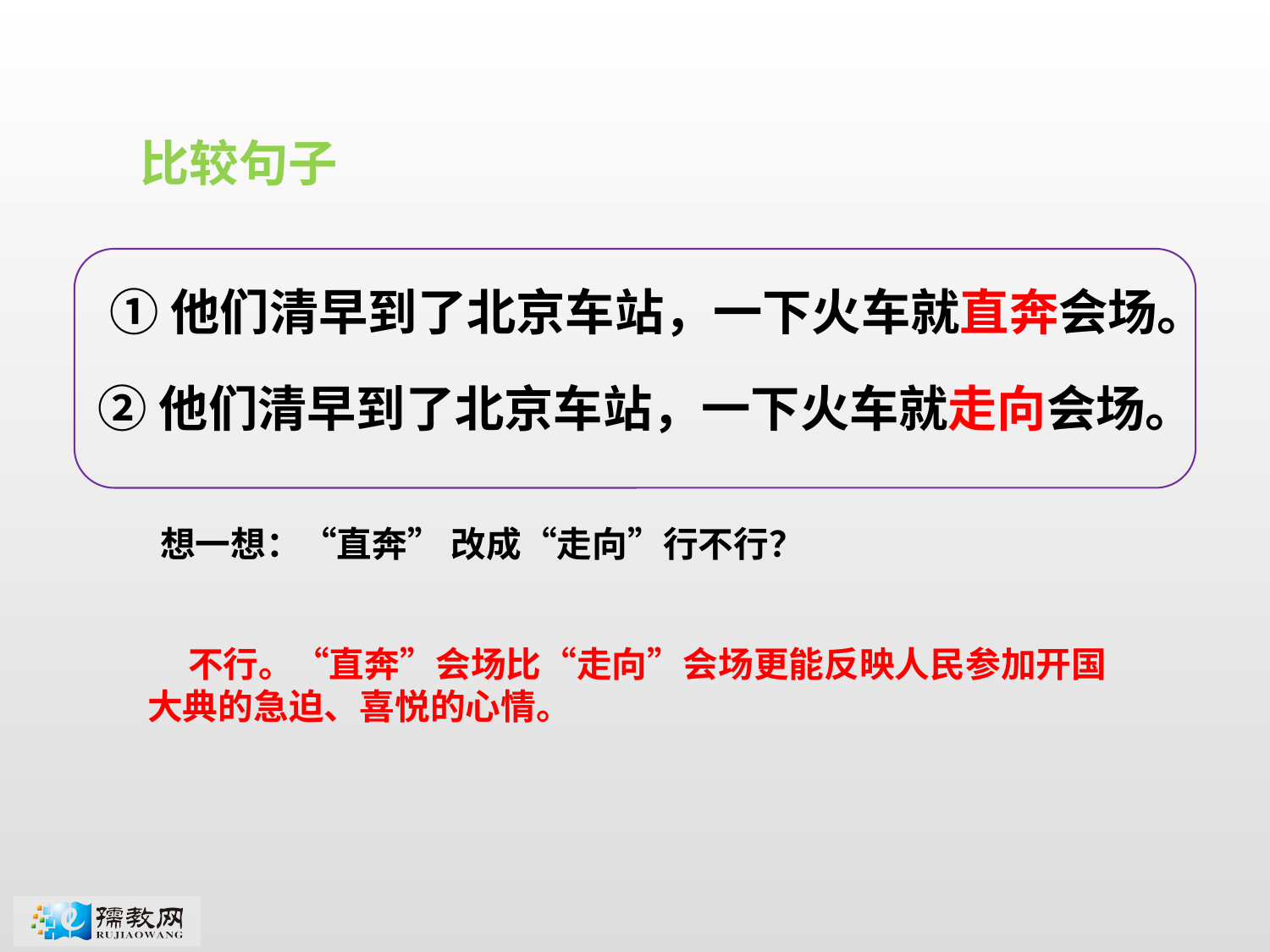

比较句子

①他们清早到了北京车站，一下火车就直奔会场。
 ②他们清早到了北京车站，一下火车就走向会场。
想一想：“直奔” 改成“走向”行不行？
    不行。“直奔”会场比“走向”会场更能反映人民参加开国大典的急迫、喜悦的心情。